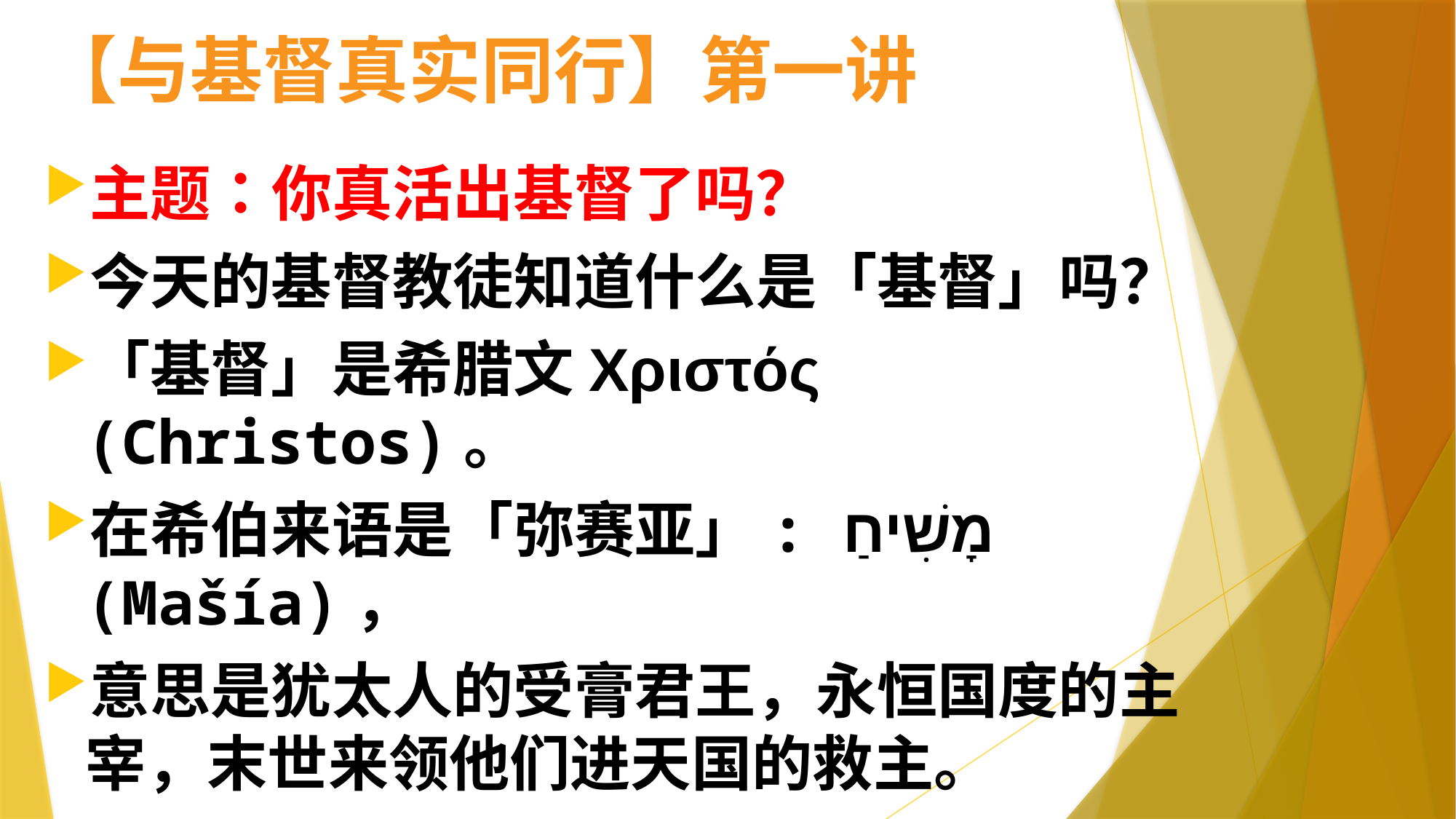

# 【与基督真实同行】第一讲
主题：你真活出基督了吗？
今天的基督教徒知道什么是「基督」吗？
「基督」是希腊文Χριστός (Christos)。
在希伯来语是「弥赛亚」: מָשִׁיחַ (Mašía)，
意思是犹太人的受膏君王，永恒国度的主宰，末世来领他们进天国的救主。